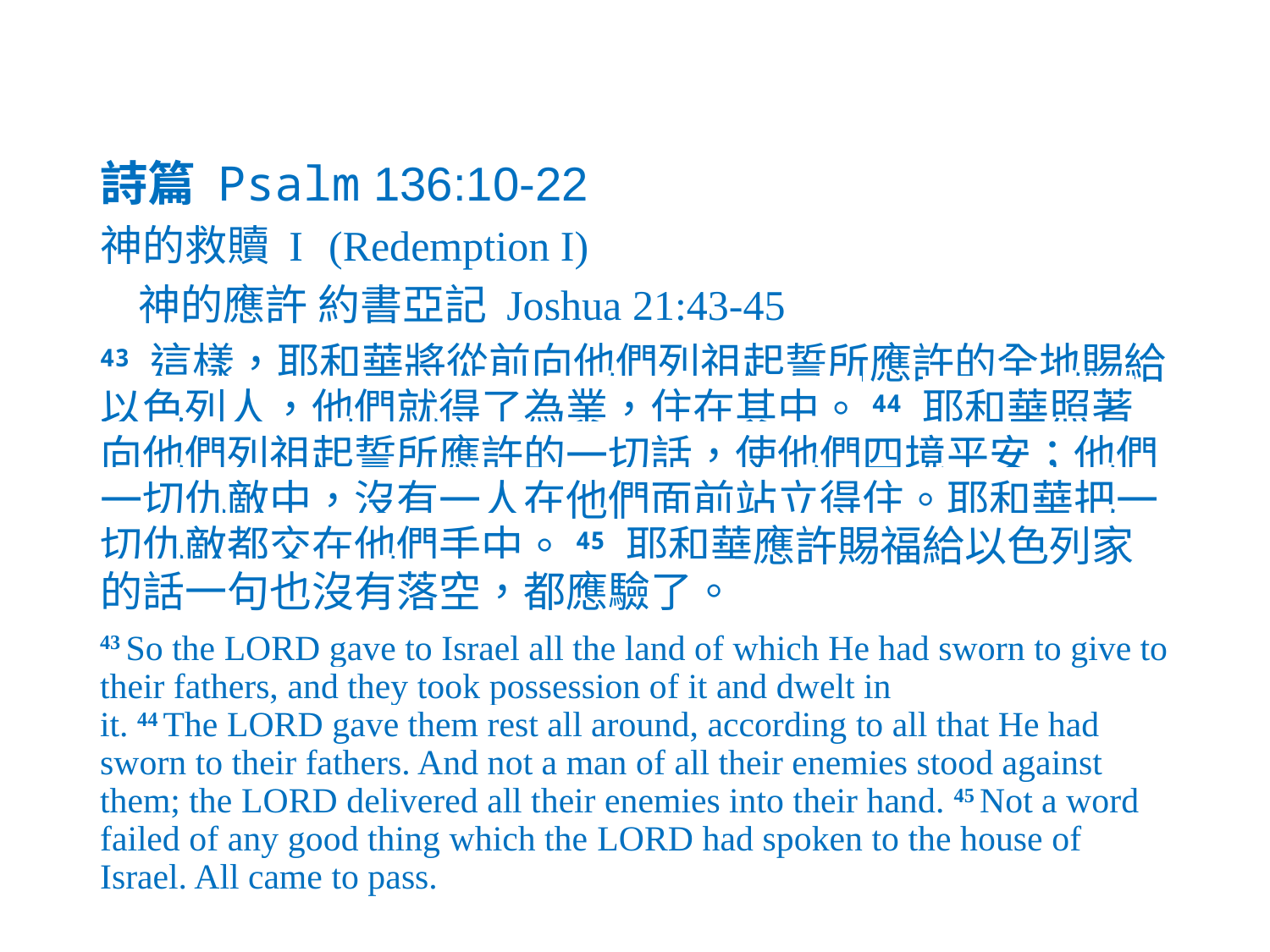

詩篇 Psalm 136:10-22
神的救贖 I (Redemption I)
   神的應許 約書亞記 Joshua 21:43-45
43 這樣，耶和華將從前向他們列祖起誓所應許的全地賜給以色列人，他們就得了為業，住在其中。44 耶和華照著向他們列祖起誓所應許的一切話，使他們四境平安；他們一切仇敵中，沒有一人在他們面前站立得住。耶和華把一切仇敵都交在他們手中。45 耶和華應許賜福給以色列家的話一句也沒有落空，都應驗了。
43 So the Lord gave to Israel all the land of which He had sworn to give to their fathers, and they took possession of it and dwelt in it. 44 The Lord gave them rest all around, according to all that He had sworn to their fathers. And not a man of all their enemies stood against them; the Lord delivered all their enemies into their hand. 45 Not a word failed of any good thing which the Lord had spoken to the house of Israel. All came to pass.